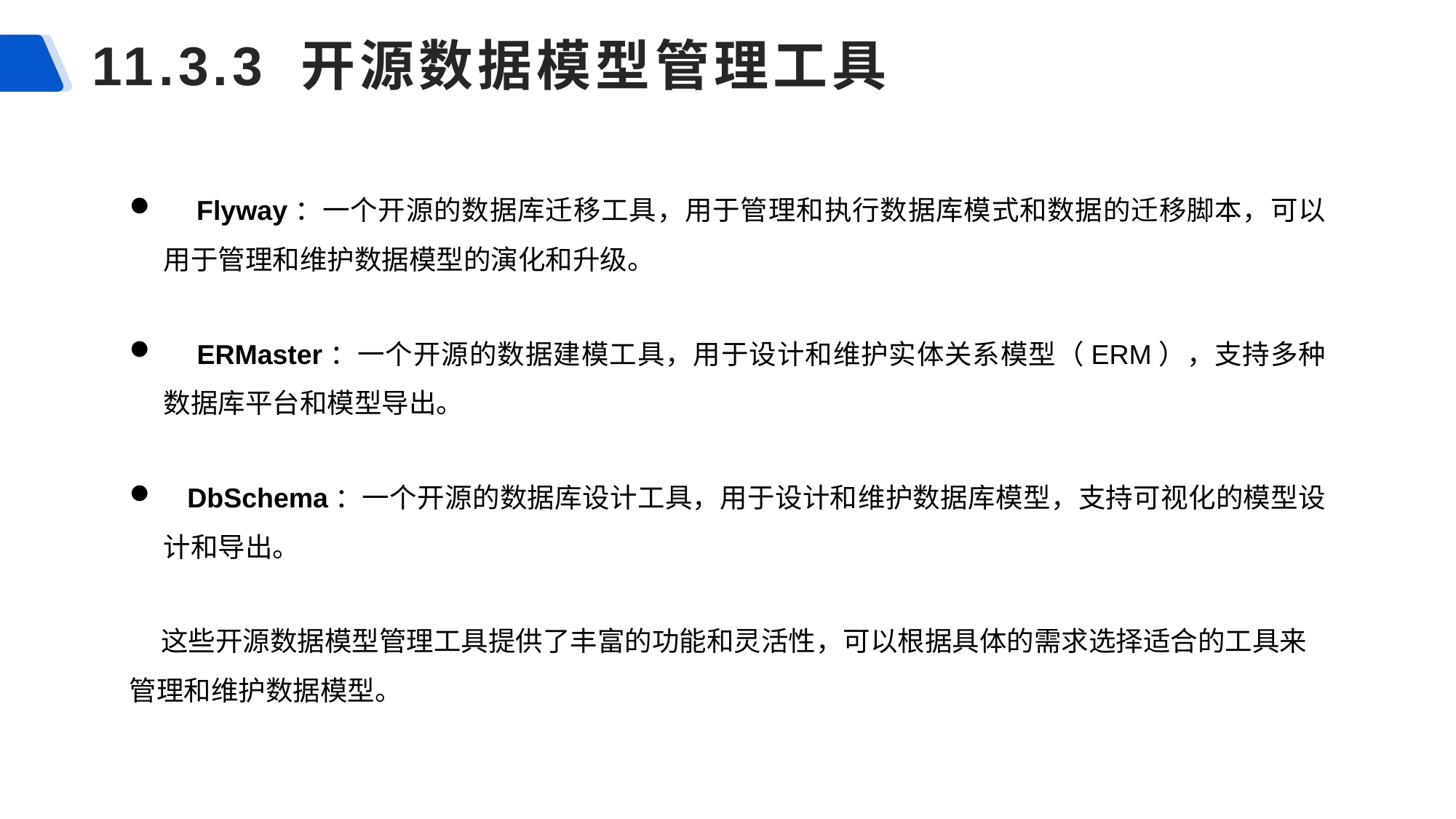

# 11.3.3 开源数据模型管理工具

    Flyway：一个开源的数据库迁移工具，用于管理和执行数据库模式和数据的迁移脚本，可以用于管理和维护数据模型的演化和升级。
    ERMaster：一个开源的数据建模工具，用于设计和维护实体关系模型（ERM），支持多种数据库平台和模型导出。
   DbSchema：一个开源的数据库设计工具，用于设计和维护数据库模型，支持可视化的模型设计和导出。
    这些开源数据模型管理工具提供了丰富的功能和灵活性，可以根据具体的需求选择适合的工具来管理和维护数据模型。